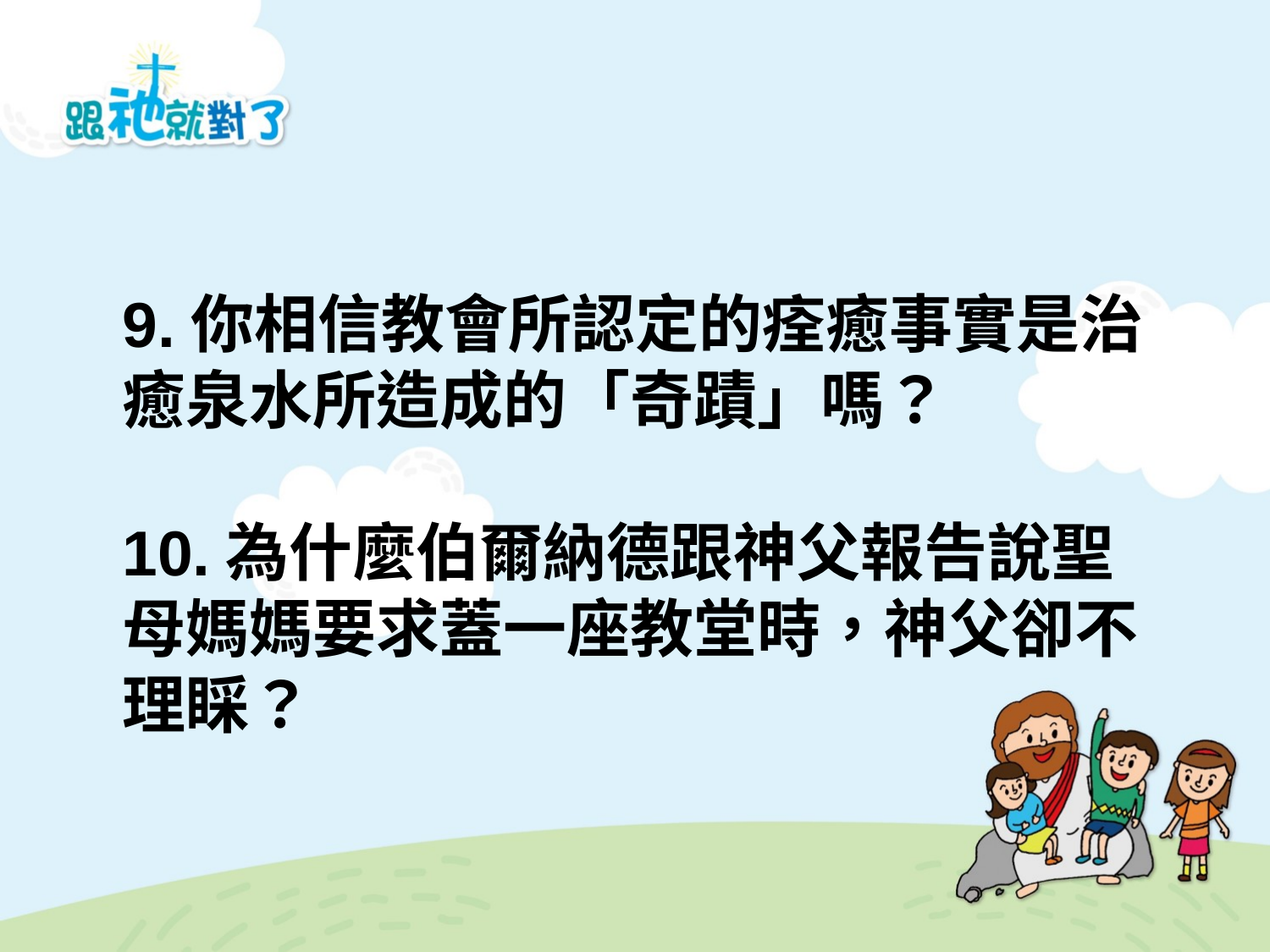

9.你相信教會所認定的痊癒事實是治癒泉水所造成的「奇蹟」嗎？

10.為什麼伯爾納德跟神父報告說聖母媽媽要求蓋一座教堂時，神父卻不理睬？